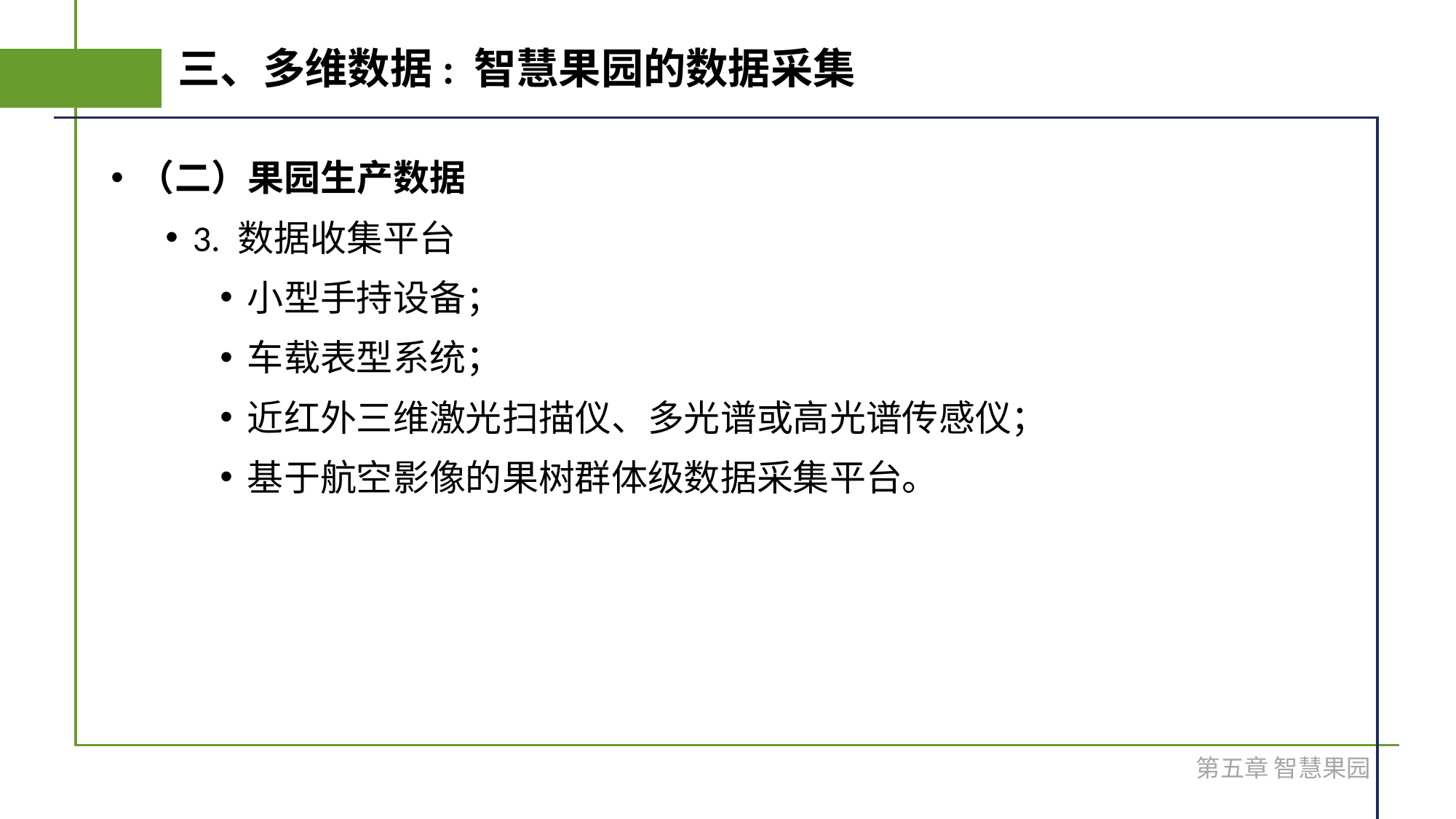

# 三、多维数据: 智慧果园的数据采集
（二）果园生产数据
3. 数据收集平台
小型手持设备；
车载表型系统；
近红外三维激光扫描仪、多光谱或高光谱传感仪；
基于航空影像的果树群体级数据采集平台。

第五章 智慧果园